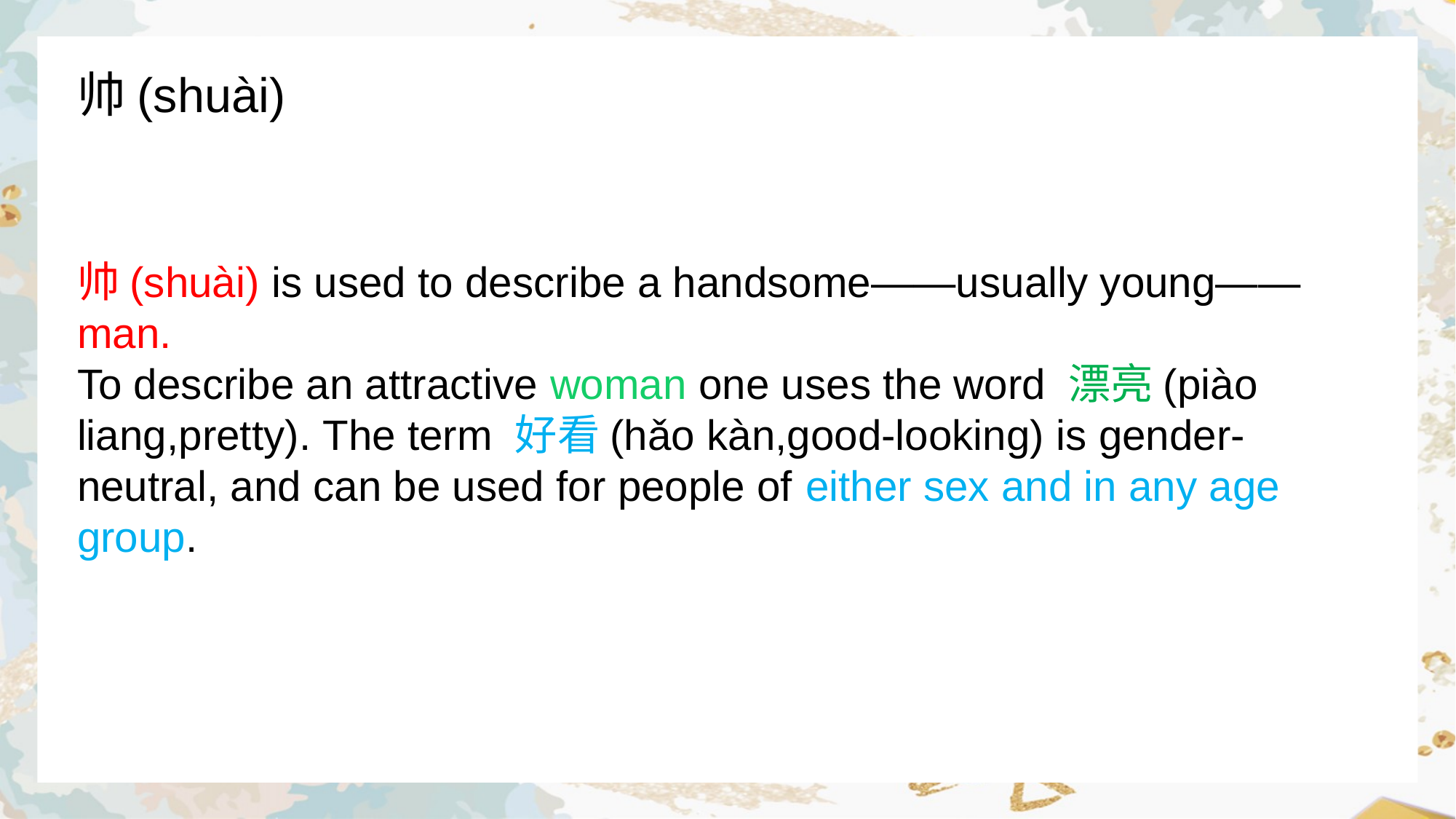

帅(shuài)
帅(shuài) is used to describe a handsome——usually young——man.
To describe an attractive woman one uses the word 漂亮(piào liang,pretty). The term 好看(hǎo kàn,good-looking) is gender-neutral, and can be used for people of either sex and in any age group.